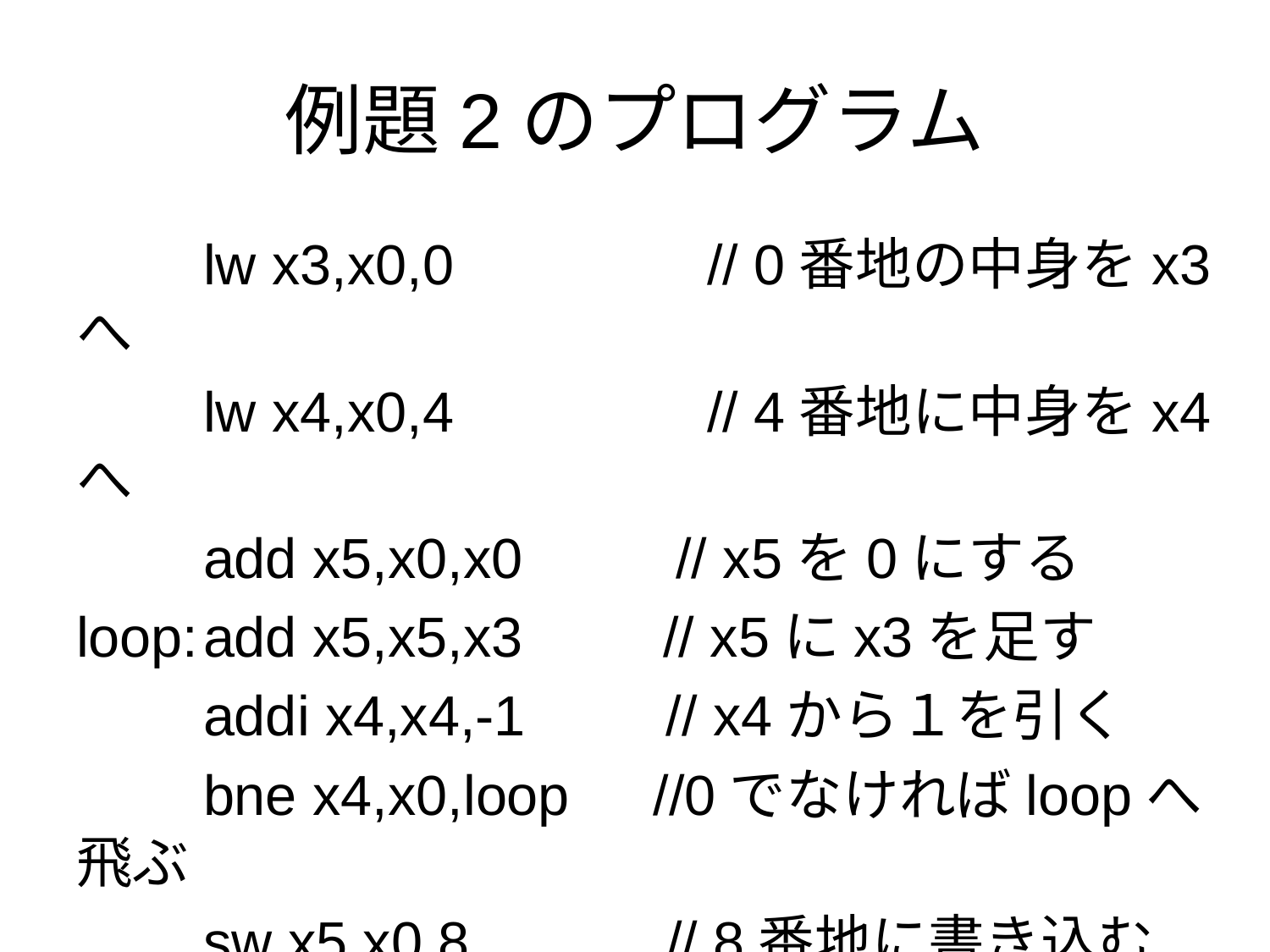

# 例題2のプログラム
	lw x3,x0,0　　　　// 0番地の中身をx3へ
	lw x4,x0,4　　　　// 4番地に中身をx4へ
	add x5,x0,x0　　 // x5を0にする
loop:	add x5,x5,x3　　// x5にx3を足す
	addi x4,x4,-1　　// x4から１を引く
	bne x4,x0,loop　//0でなければloopへ飛ぶ
	sw x5,x0,8　　　// 8番地に書き込む
end:	ecall x0,x0,x0